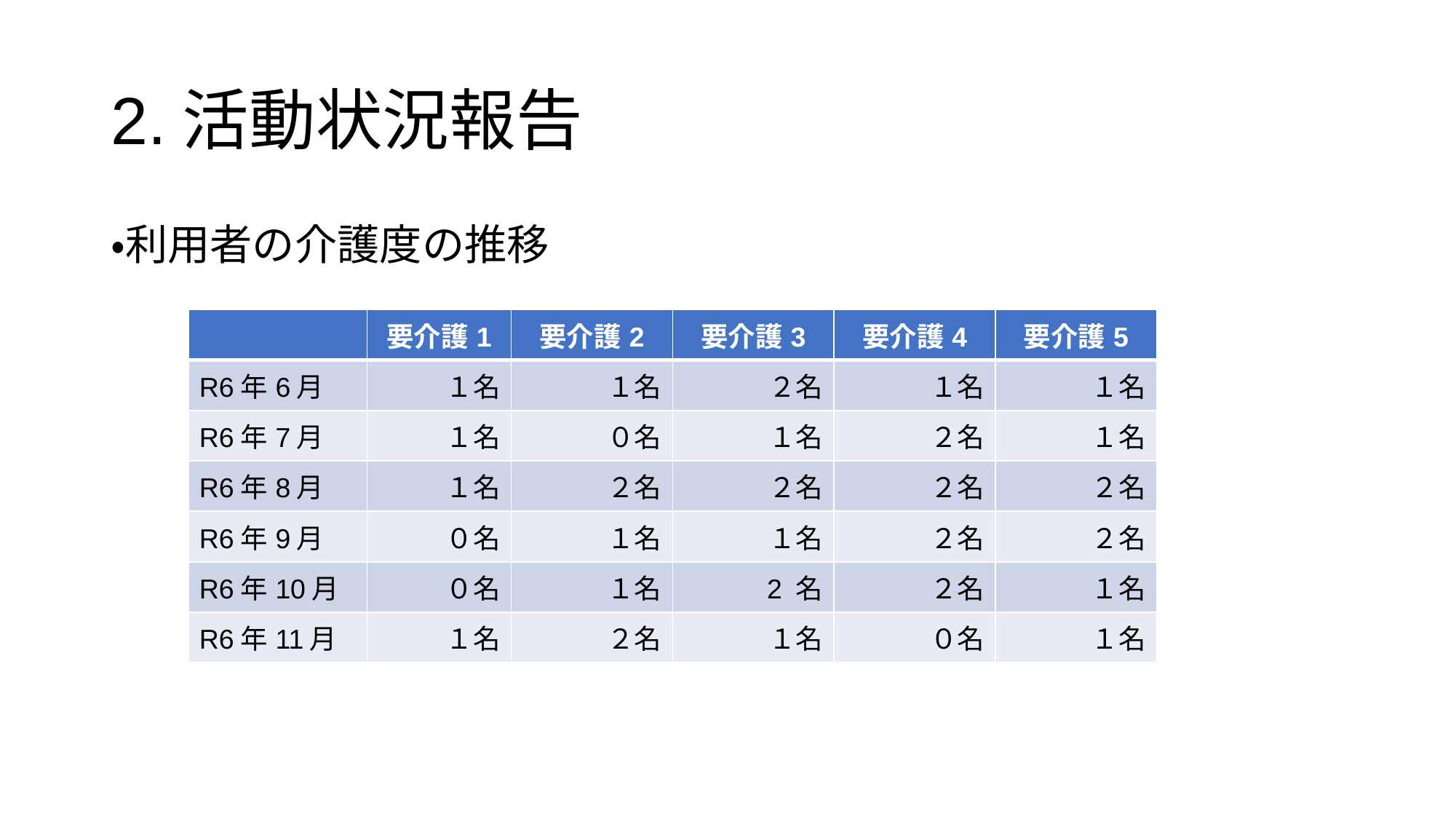

# 2.活動状況報告
・利用者の介護度の推移

|  | 要介護1 | 要介護2 | 要介護3 | 要介護4 | 要介護5 |
| --- | --- | --- | --- | --- | --- |
| R6年6月 | １名 | １名 | ２名 | １名 | １名 |
| R6年7月 | １名 | ０名 | １名 | ２名 | １名 |
| R6年8月 | １名 | ２名 | ２名 | ２名 | ２名 |
| R6年9月 | ０名 | １名 | １名 | ２名 | ２名 |
| R6年10月 | ０名 | １名 | 2 名 | ２名 | １名 |
| R6年11月 | １名 | ２名 | １名 | ０名 | １名 |